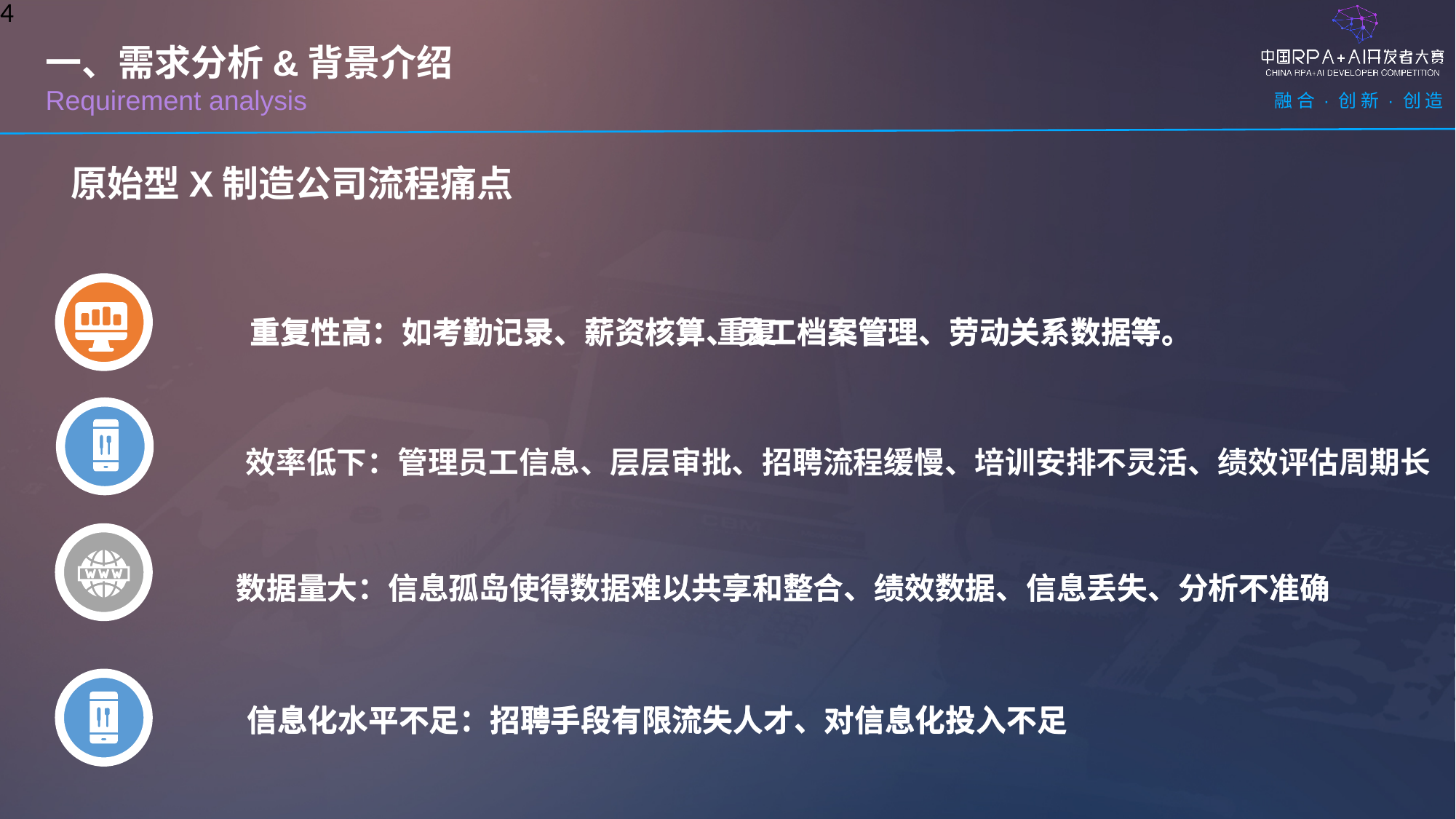

4
一、需求分析&背景介绍
Requirement analysis
原始型X制造公司流程痛点
重复

重复性高：如考勤记录、薪资核算、员工档案管理、劳动关系数据等。
重复性高：如考勤记录、薪资核算、员工档案管理、劳动关系数据等。

效率低下：管理员工信息、层层审批、招聘流程缓慢、培训安排不灵活、绩效评估周期长
数据量大：信息孤岛使得数据难以共享和整合、绩效数据、信息丢失、分析不准确
数据量大：信息孤岛使得数据难以共享和整合、绩效数据、信息丢失、分析不准确

信息化水平不足：招聘手段有限流失人才、对信息化投入不足
信息化水平不足：招聘手段有限流失人才、对信息化投入不足